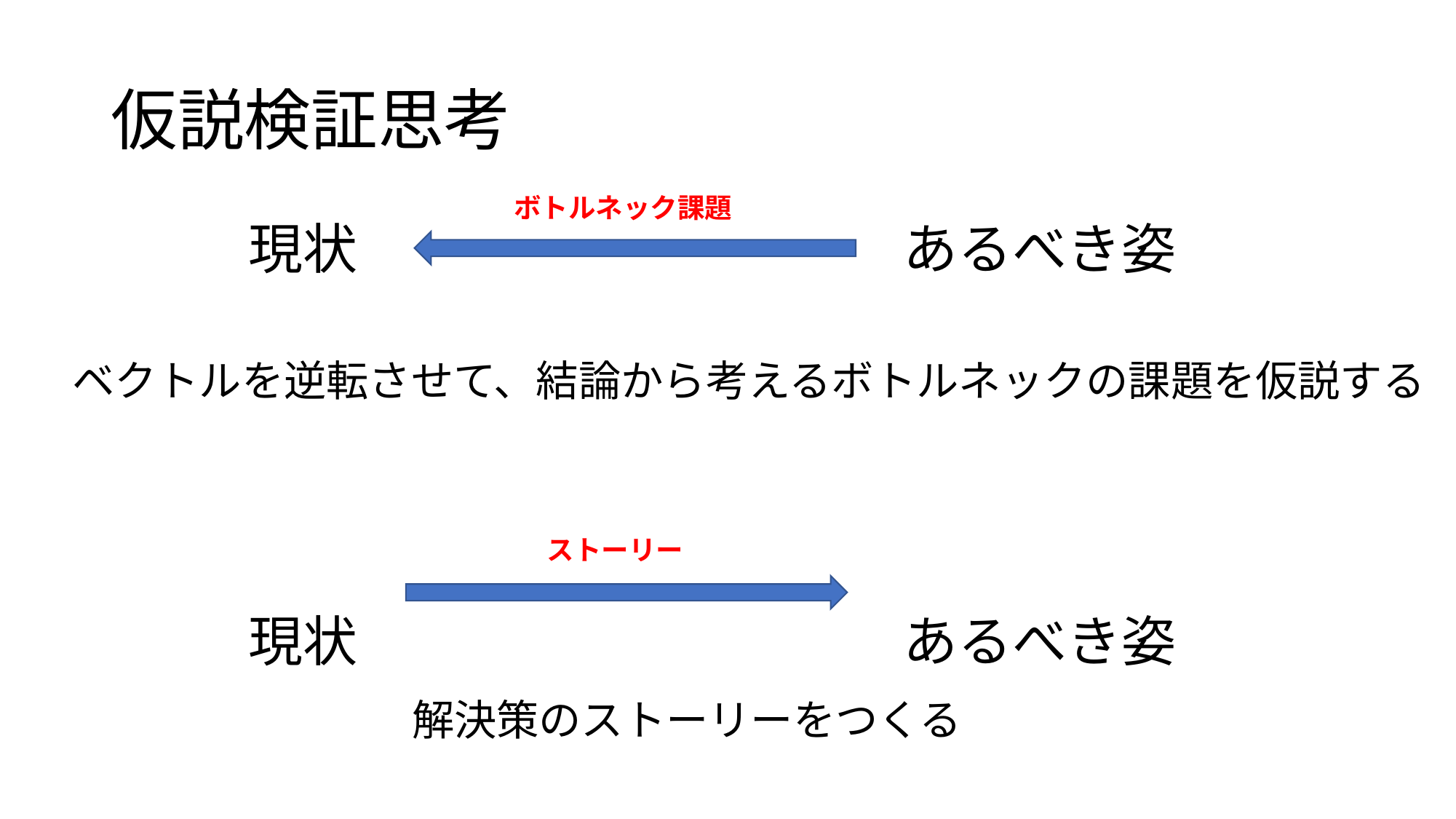

# 仮説検証思考
ボトルネック課題
　　　　現状　　　　　　　　　　あるべき姿

　ベクトルを逆転させて、結論から考えるボトルネックの課題を仮説する

　　　　現状　　　　　　　　　　あるべき姿
　　　　　　　解決策のストーリーをつくる

ストーリー